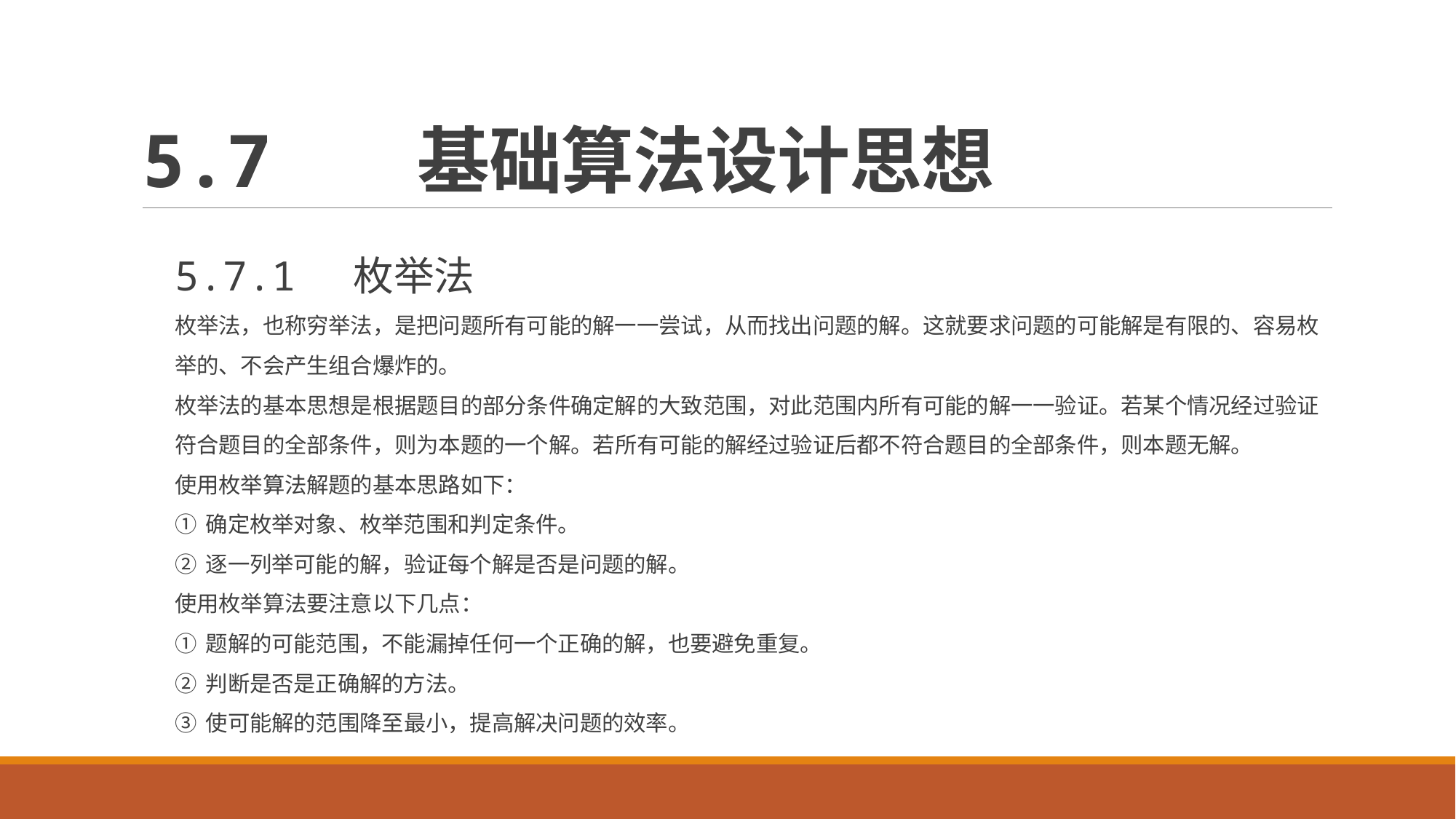

# 5.7   基础算法设计思想
5.7.1  枚举法
枚举法，也称穷举法，是把问题所有可能的解一一尝试，从而找出问题的解。这就要求问题的可能解是有限的、容易枚举的、不会产生组合爆炸的。
枚举法的基本思想是根据题目的部分条件确定解的大致范围，对此范围内所有可能的解一一验证。若某个情况经过验证符合题目的全部条件，则为本题的一个解。若所有可能的解经过验证后都不符合题目的全部条件，则本题无解。
使用枚举算法解题的基本思路如下：
① 确定枚举对象、枚举范围和判定条件。
② 逐一列举可能的解，验证每个解是否是问题的解。
使用枚举算法要注意以下几点：
① 题解的可能范围，不能漏掉任何一个正确的解，也要避免重复。
② 判断是否是正确解的方法。
③ 使可能解的范围降至最小，提高解决问题的效率。